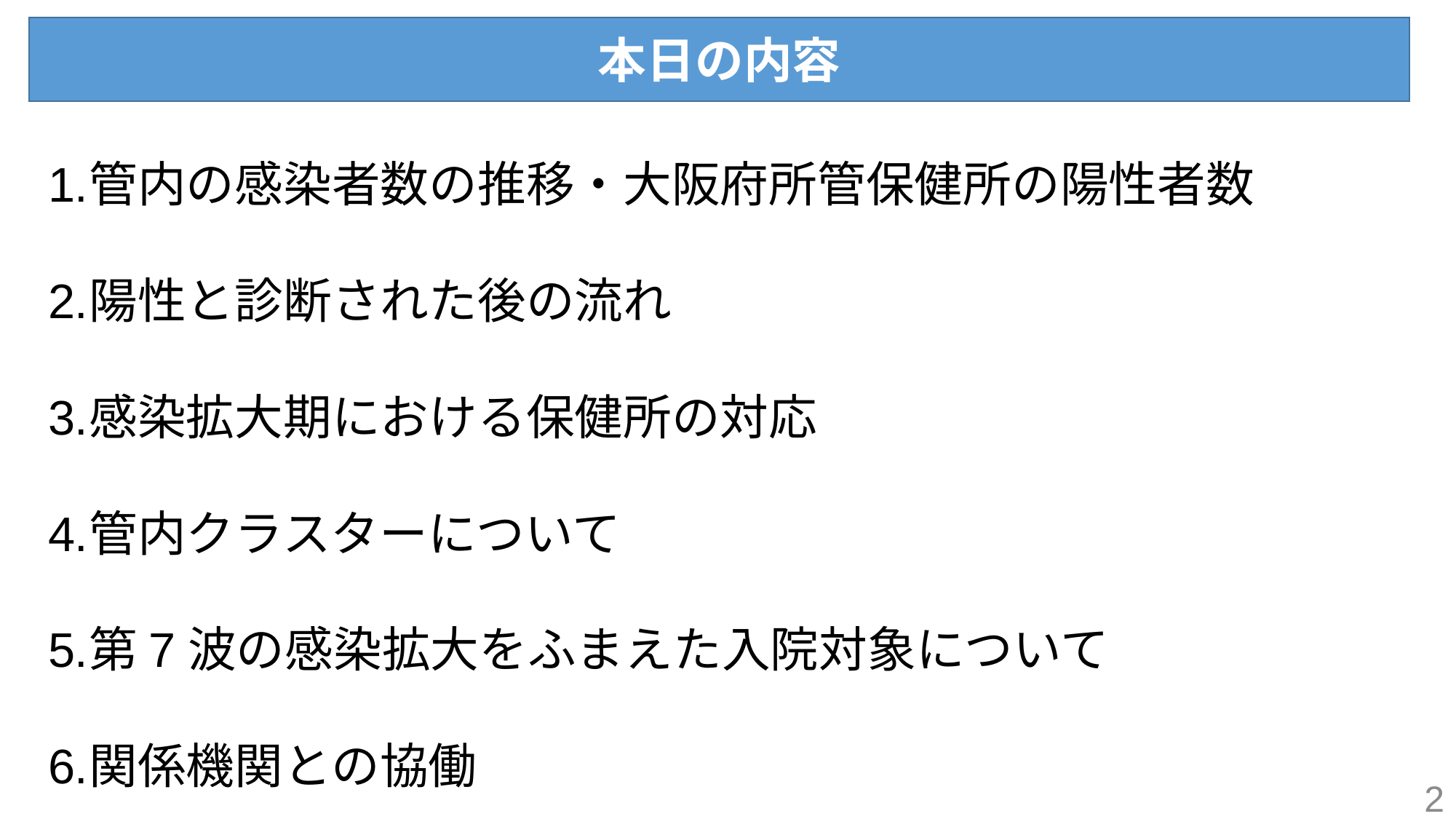

本日の内容
管内の感染者数の推移・大阪府所管保健所の陽性者数

陽性と診断された後の流れ

感染拡大期における保健所の対応

管内クラスターについて

第7波の感染拡大をふまえた入院対象について

関係機関との協働
2